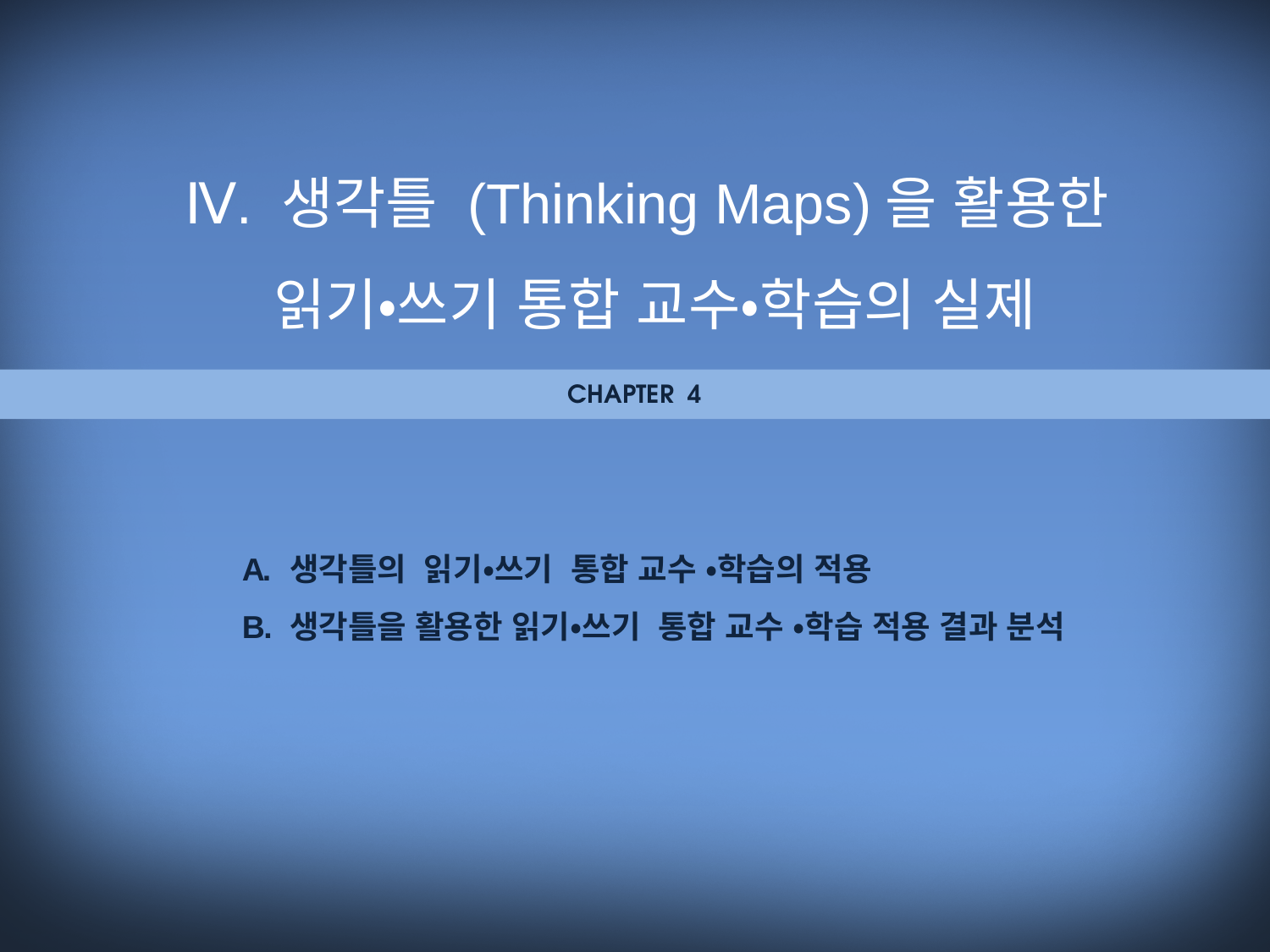

Ⅳ. 생각틀 (Thinking Maps)을 활용한  읽기•쓰기 통합 교수•학습의 실제

CHAPTER  4

생각틀의  읽기•쓰기  통합 교수 •학습의 적용
생각틀을 활용한 읽기•쓰기  통합 교수 •학습 적용 결과 분석